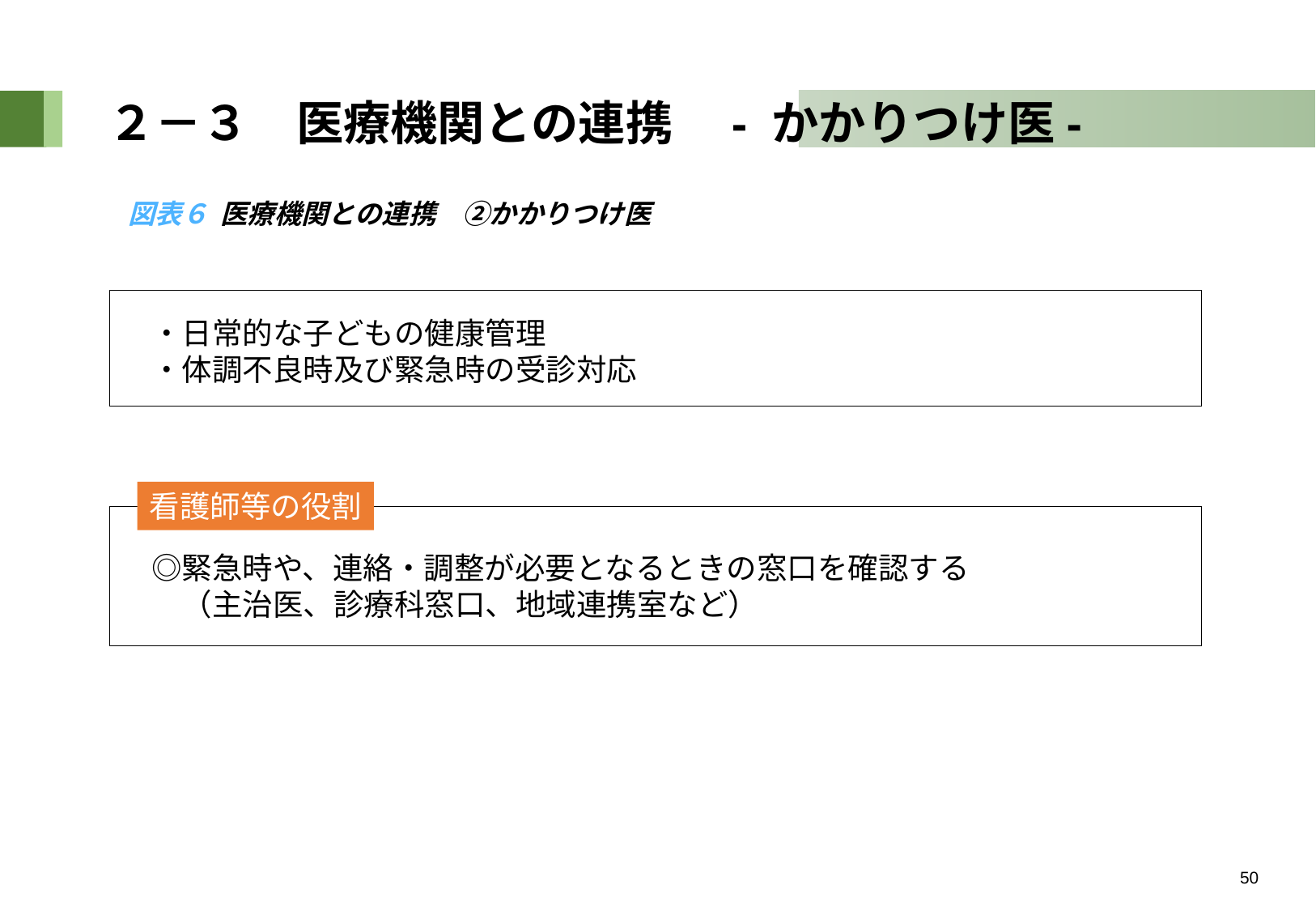

# ２－３　医療機関との連携　- かかりつけ医-
図表６  医療機関との連携　②かかりつけ医
　・日常的な子どもの健康管理
　・体調不良時及び緊急時の受診対応
看護師等の役割

　◎緊急時や、連絡・調整が必要となるときの窓口を確認する
　　（主治医、診療科窓口、地域連携室など）
50